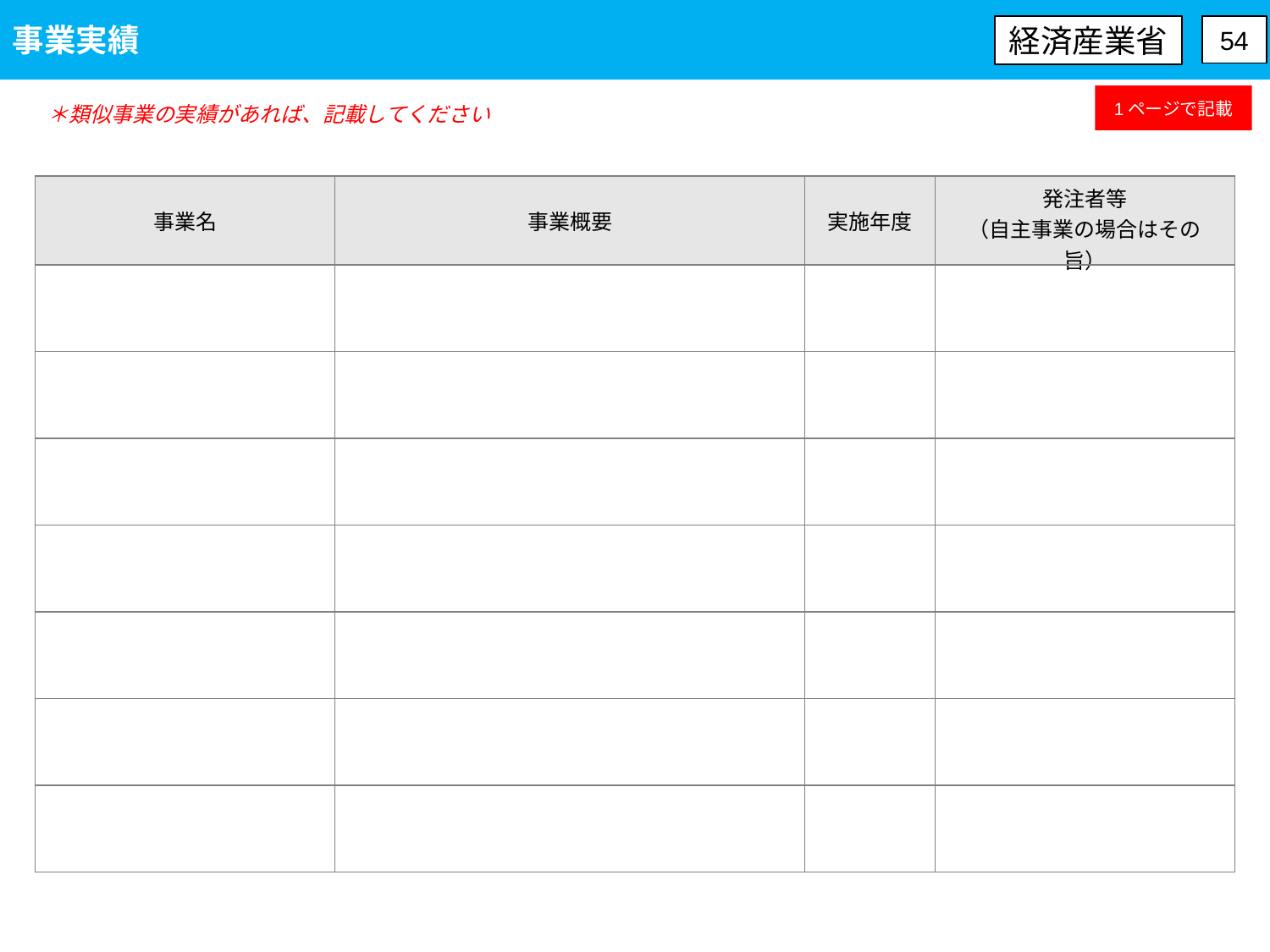

事業実績
経済産業省
54
1ページで記載
＊類似事業の実績があれば、記載してください
| 事業名 | 事業概要 | 実施年度 | 発注者等 （自主事業の場合はその旨） |
| --- | --- | --- | --- |
|  |  |  |  |
|  |  |  |  |
|  |  |  |  |
|  |  |  |  |
|  |  |  |  |
|  |  |  |  |
|  |  |  |  |